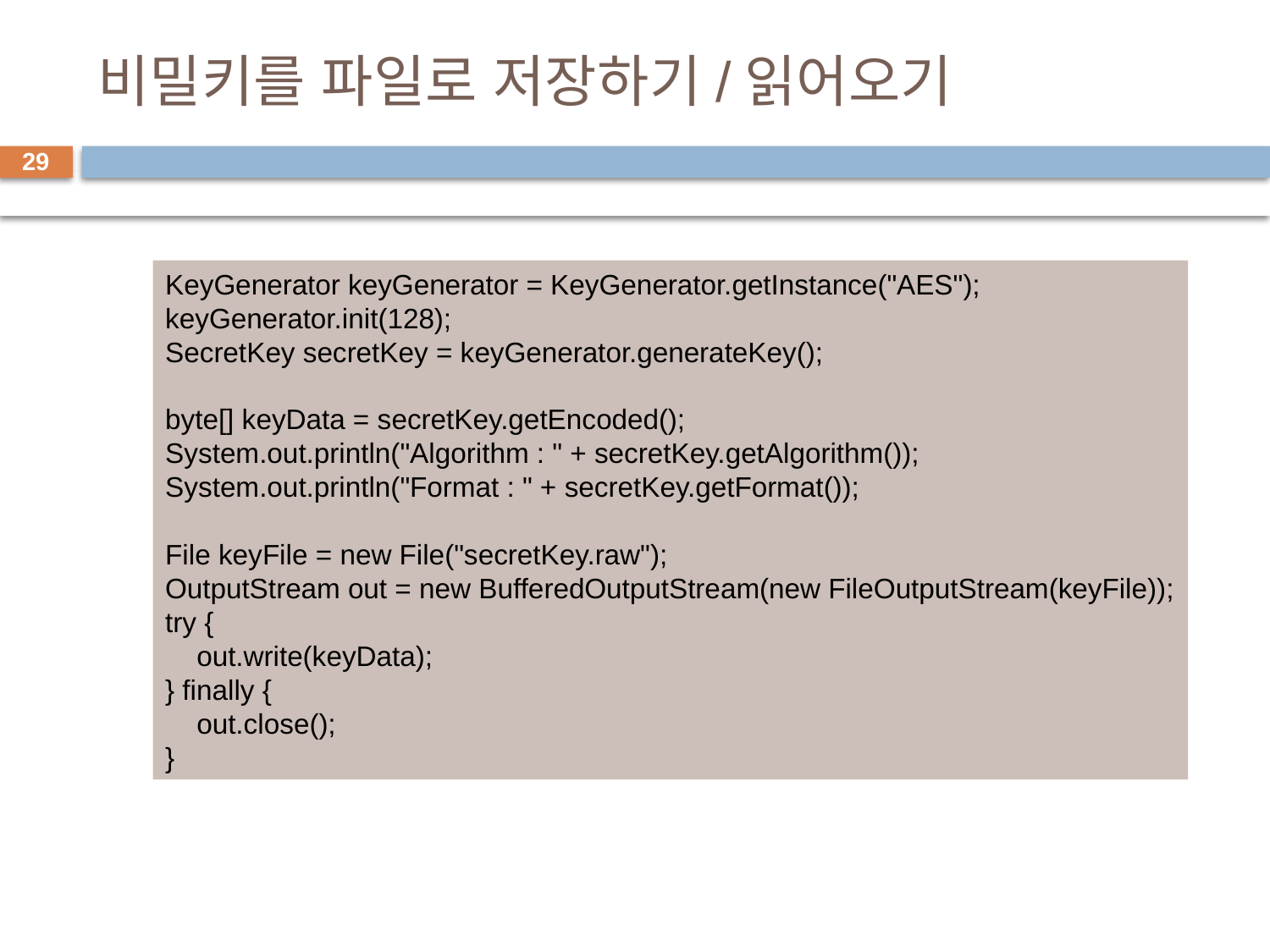

# 비밀키를 파일로 저장하기/읽어오기
29

KeyGenerator keyGenerator = KeyGenerator.getInstance("AES");
keyGenerator.init(128);
SecretKey secretKey = keyGenerator.generateKey();

byte[] keyData = secretKey.getEncoded();
System.out.println("Algorithm : " + secretKey.getAlgorithm());
System.out.println("Format : " + secretKey.getFormat());

File keyFile = new File("secretKey.raw");
OutputStream out = new BufferedOutputStream(new FileOutputStream(keyFile));
try {
    out.write(keyData);
} finally {
    out.close();
}